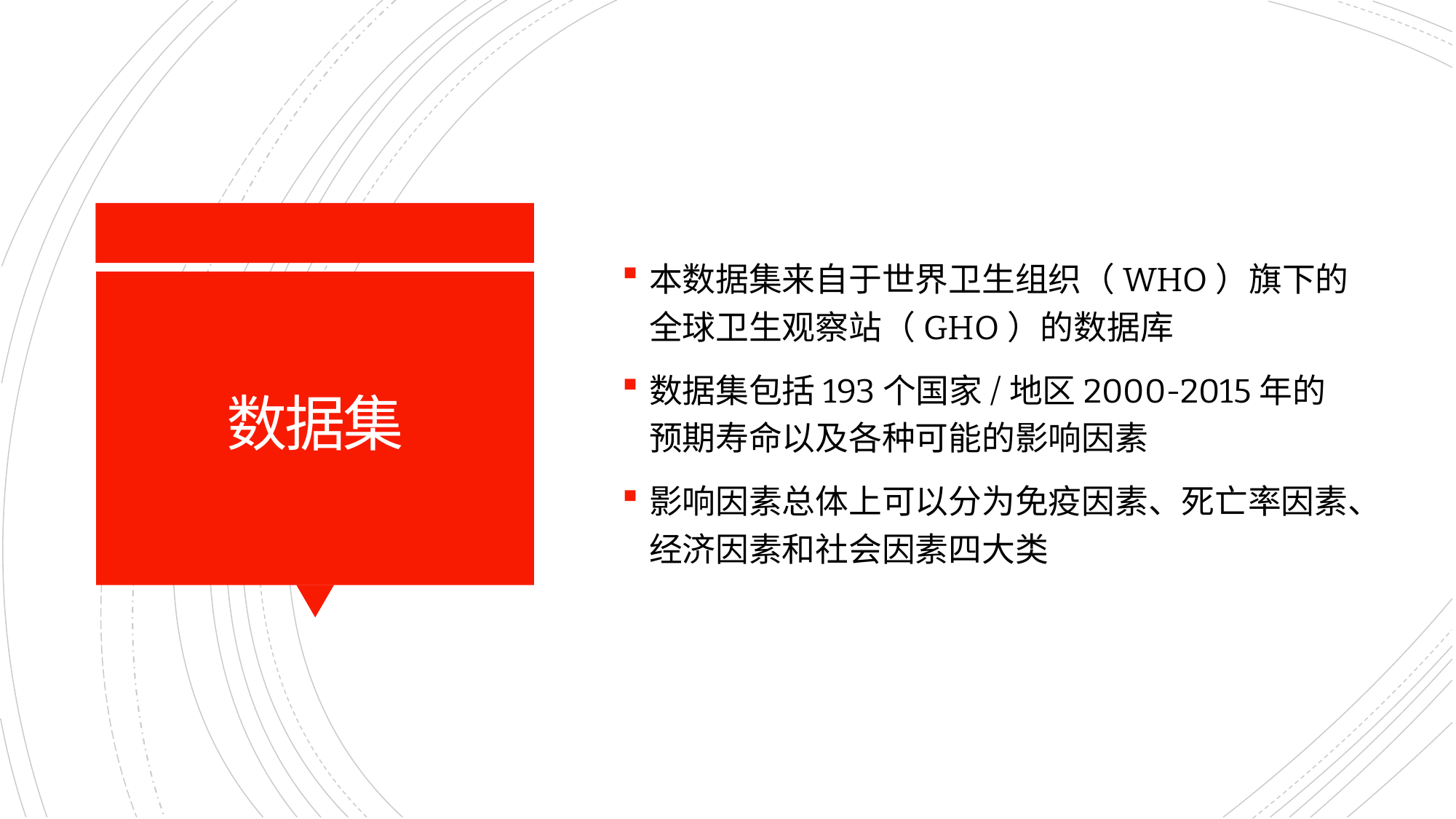

本数据集来自于世界卫生组织（WHO）旗下的全球卫生观察站（GHO）的数据库
数据集包括193个国家/地区2000-2015年的预期寿命以及各种可能的影响因素
影响因素总体上可以分为免疫因素、死亡率因素、经济因素和社会因素四大类
# 数据集